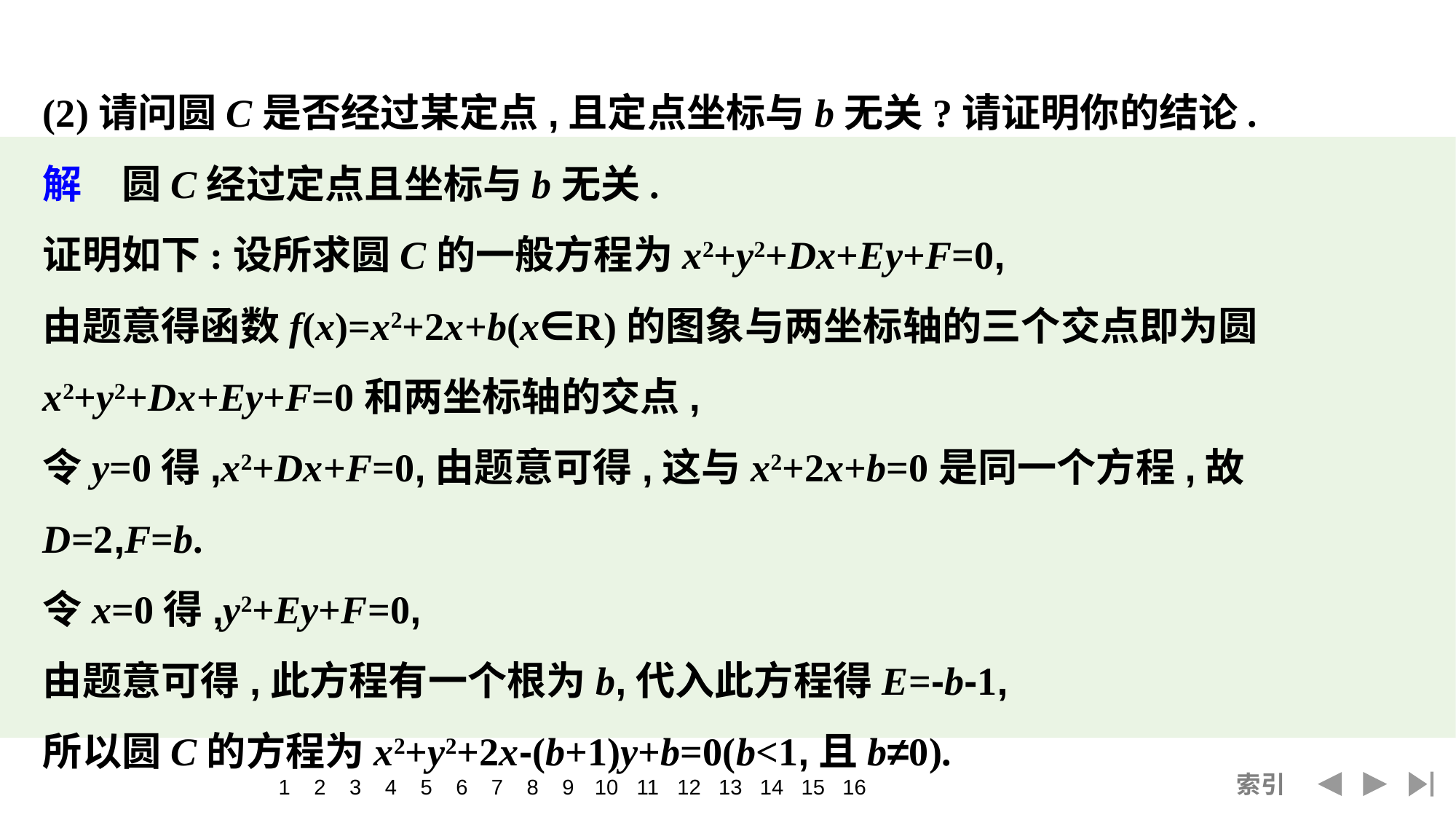

(2)请问圆C是否经过某定点,且定点坐标与b无关?请证明你的结论.
解　圆C经过定点且坐标与b无关.
证明如下:设所求圆C的一般方程为x2+y2+Dx+Ey+F=0,
由题意得函数f(x)=x2+2x+b(x∈R)的图象与两坐标轴的三个交点即为圆x2+y2+Dx+Ey+F=0和两坐标轴的交点,
令y=0得,x2+Dx+F=0,由题意可得,这与x2+2x+b=0是同一个方程,故D=2,F=b.
令x=0得,y2+Ey+F=0,
由题意可得,此方程有一个根为b,代入此方程得E=-b-1,
所以圆C的方程为x2+y2+2x-(b+1)y+b=0(b<1,且b≠0).